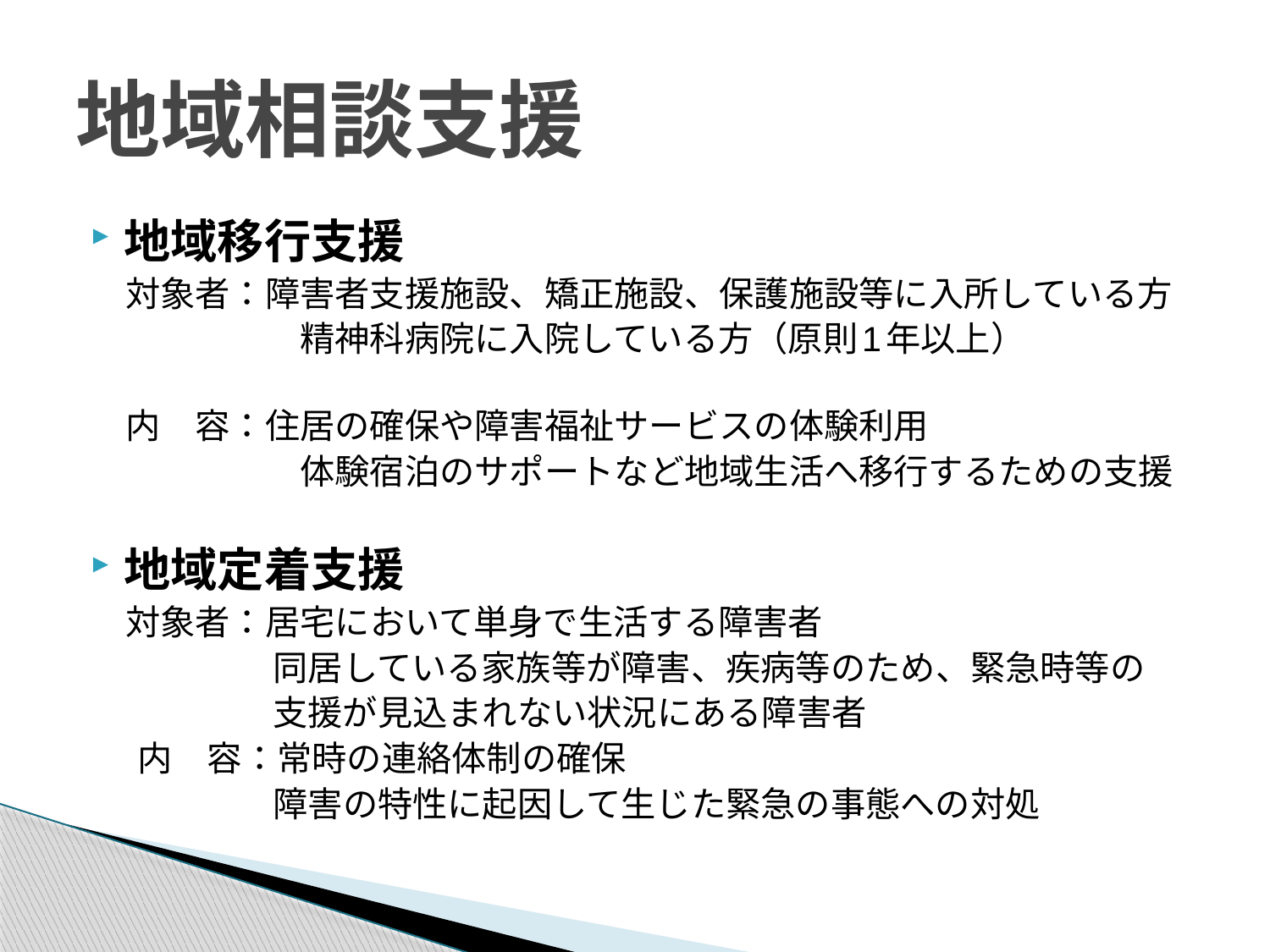

# 地域相談支援
地域移行支援
　対象者：障害者支援施設、矯正施設、保護施設等に入所している方
　　　　　　精神科病院に入院している方（原則1年以上）
　内　容：住居の確保や障害福祉サービスの体験利用
　　　　　　体験宿泊のサポートなど地域生活へ移行するための支援

地域定着支援
　対象者：居宅において単身で生活する障害者
　　　　 　同居している家族等が障害、疾病等のため、緊急時等の
　　　　　 支援が見込まれない状況にある障害者
 　内　容：常時の連絡体制の確保
　　　　　 障害の特性に起因して生じた緊急の事態への対処